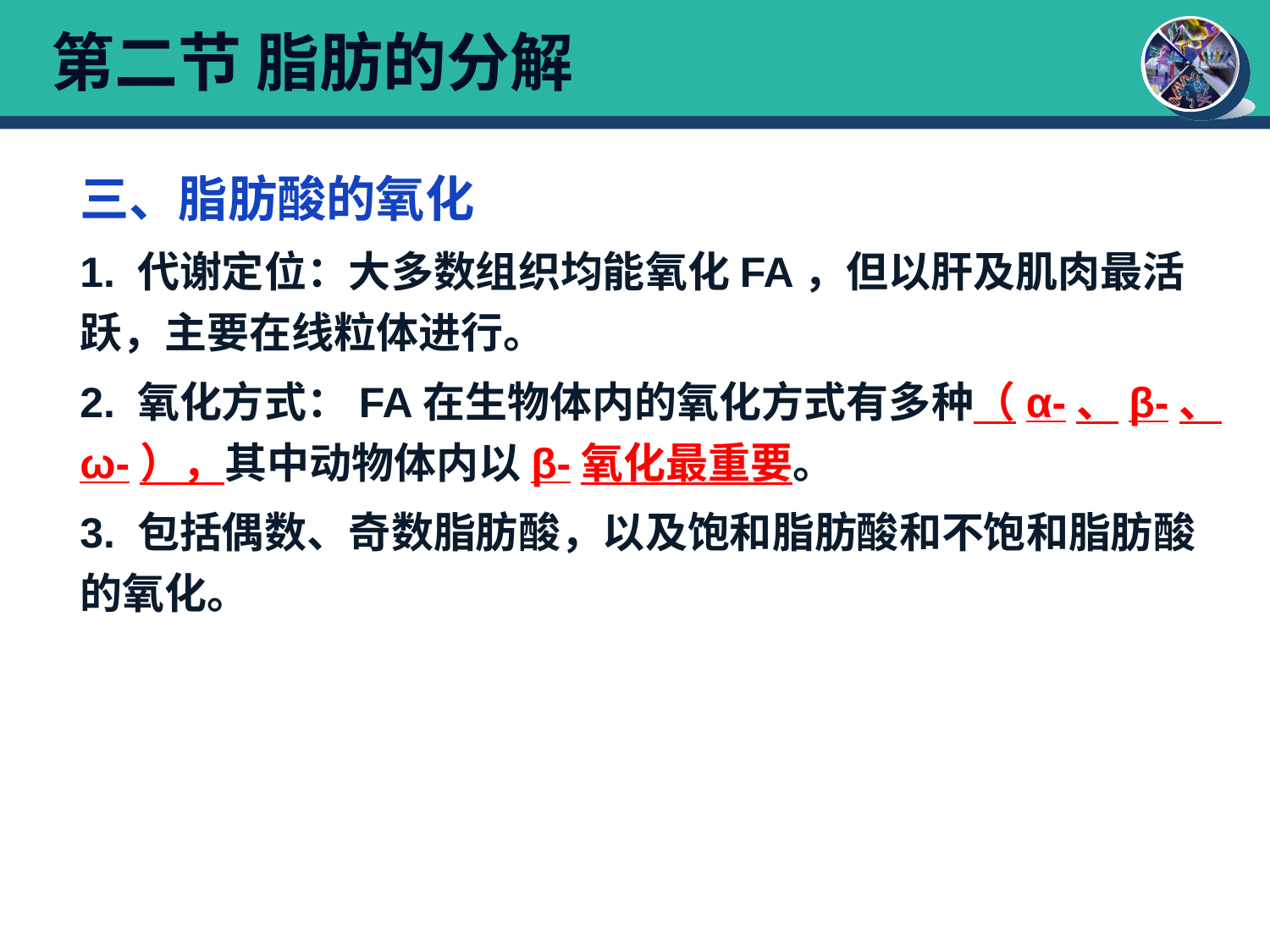

# 第二节 脂肪的分解
三、脂肪酸的氧化
1. 代谢定位：大多数组织均能氧化FA，但以肝及肌肉最活跃，主要在线粒体进行。
2. 氧化方式：FA在生物体内的氧化方式有多种（α-、β-、ω-），其中动物体内以β-氧化最重要。
3. 包括偶数、奇数脂肪酸，以及饱和脂肪酸和不饱和脂肪酸的氧化。